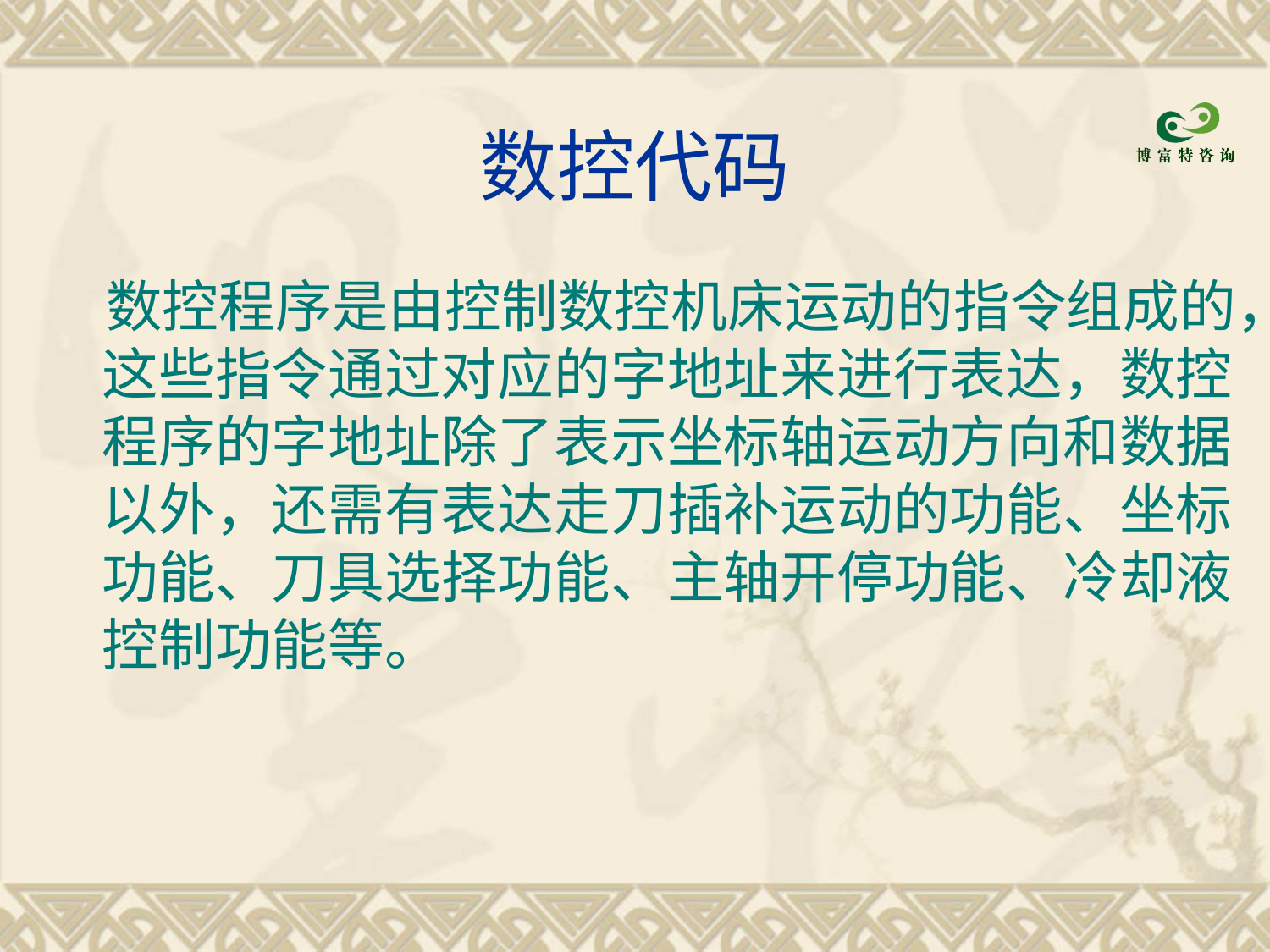

# 数控代码
   数控程序是由控制数控机床运动的指令组成的，这些指令通过对应的字地址来进行表达，数控程序的字地址除了表示坐标轴运动方向和数据以外，还需有表达走刀插补运动的功能、坐标功能、刀具选择功能、主轴开停功能、冷却液控制功能等。